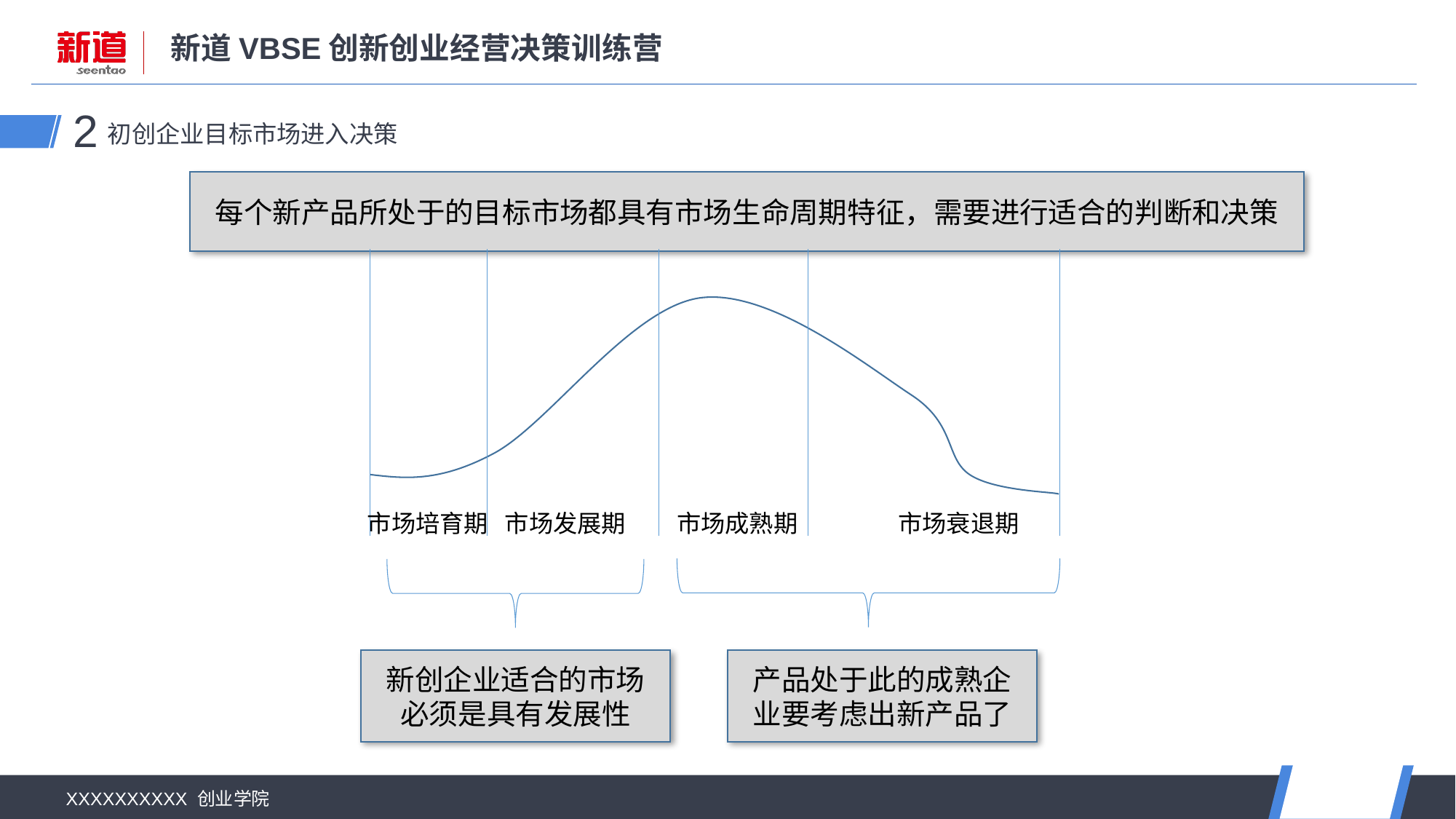

初创企业目标市场进入决策
2
每个新产品所处于的目标市场都具有市场生命周期特征，需要进行适合的判断和决策

市场培育期
市场发展期
市场成熟期
市场衰退期
新创企业适合的市场必须是具有发展性
产品处于此的成熟企业要考虑出新产品了